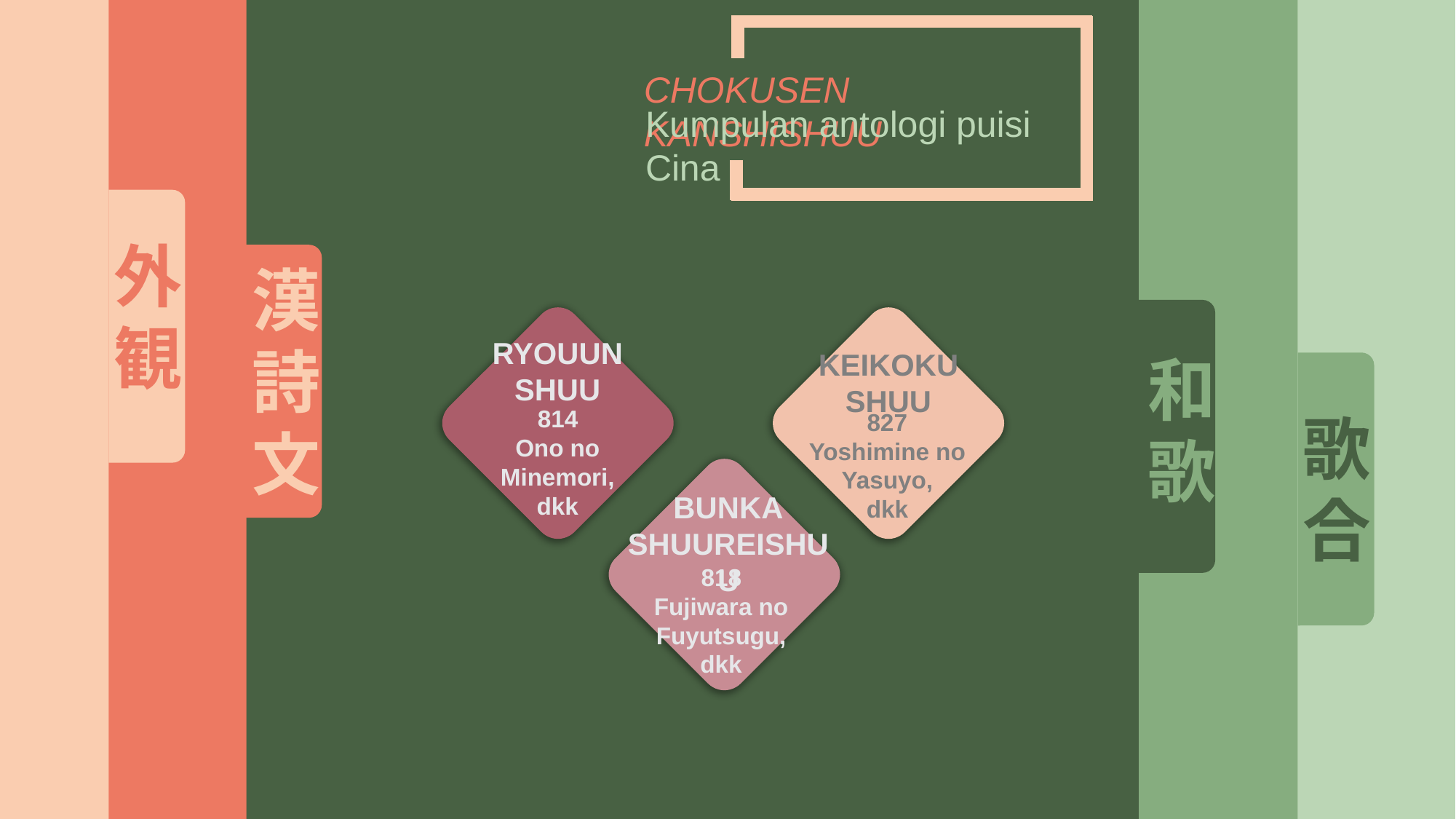

外観

漢詩文

和歌

歌合

CHOKUSEN KANSHISHUU
Kumpulan antologi puisi Cina

RYOUUN
SHUU

814
Ono no Minemori,
dkk

KEIKOKU
SHUU
827
Yoshimine no Yasuyo,
dkk
BUNKA
SHUUREISHUU

818
Fujiwara no Fuyutsugu,
dkk